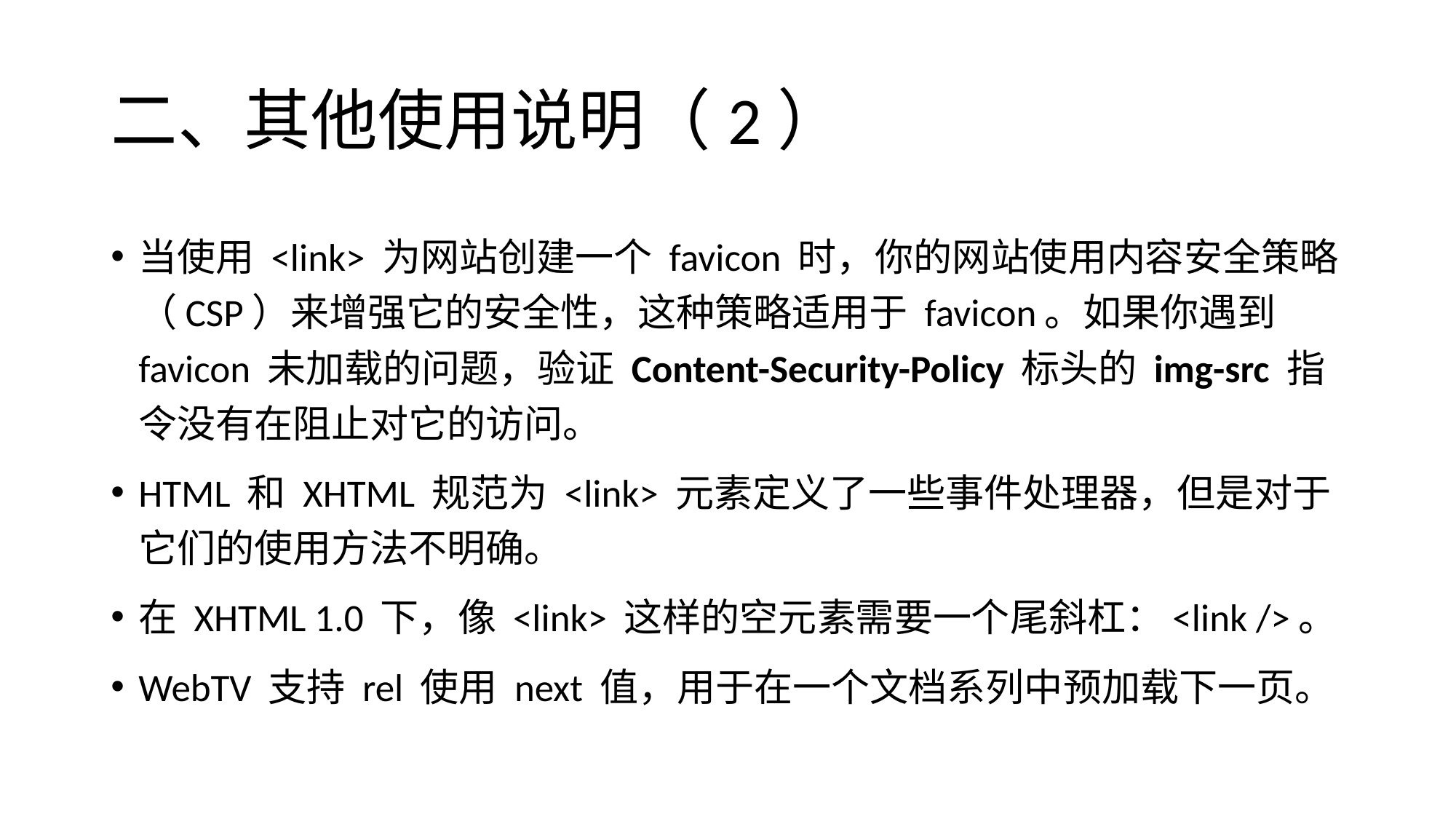

# 二、其他使用说明（2）
当使用 <link> 为网站创建一个 favicon 时，你的网站使用内容安全策略（CSP）来增强它的安全性，这种策略适用于 favicon。如果你遇到 favicon 未加载的问题，验证 Content-Security-Policy 标头的 img-src 指令没有在阻止对它的访问。
HTML 和 XHTML 规范为 <link> 元素定义了一些事件处理器，但是对于它们的使用方法不明确。
在 XHTML 1.0 下，像 <link> 这样的空元素需要一个尾斜杠：<link />。
WebTV 支持 rel 使用 next 值，用于在一个文档系列中预加载下一页。